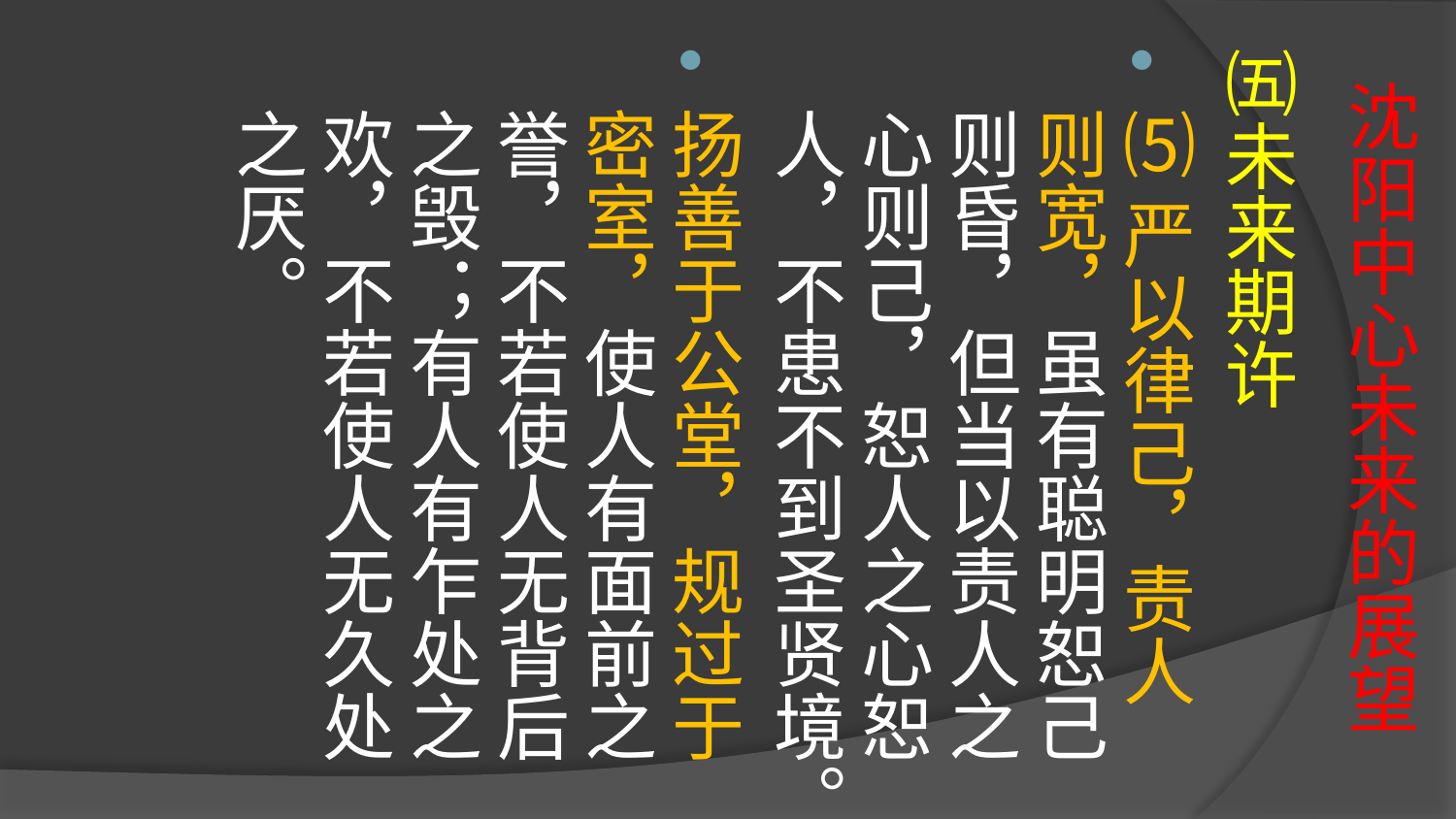

# 沈阳中心未来的展望
㈤未来期许
⑸严以律己，责人则宽，虽有聪明恕己则昏，但当以责人之心则己，恕人之心恕人，不患不到圣贤境。
扬善于公堂，规过于密室，使人有面前之誉，不若使人无背后之毁；有人有乍处之欢，不若使人无久处之厌。